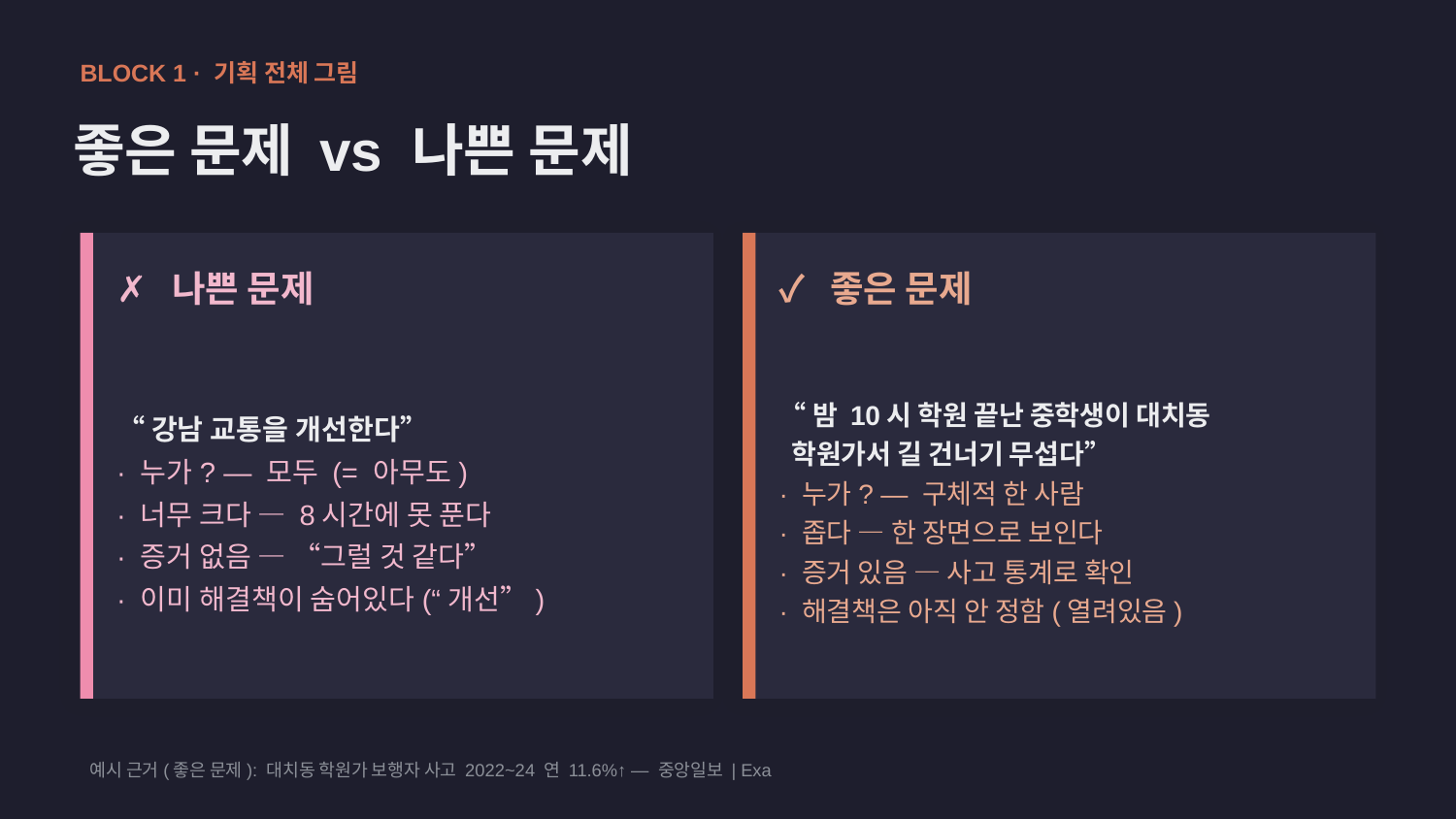

BLOCK 1 · 기획 전체 그림
좋은 문제 vs 나쁜 문제

✗  나쁜 문제
✓  좋은 문제
“강남 교통을 개선한다”
· 누가? — 모두 (= 아무도)
· 너무 크다 — 8시간에 못 푼다
· 증거 없음 — “그럴 것 같다”
· 이미 해결책이 숨어있다(“개선”)
“밤 10시 학원 끝난 중학생이 대치동
 학원가서 길 건너기 무섭다”
· 누가? — 구체적 한 사람
· 좁다 — 한 장면으로 보인다
· 증거 있음 — 사고 통계로 확인
· 해결책은 아직 안 정함(열려있음)
예시 근거(좋은 문제): 대치동 학원가 보행자 사고 2022~24 연 11.6%↑ — 중앙일보 | Exa